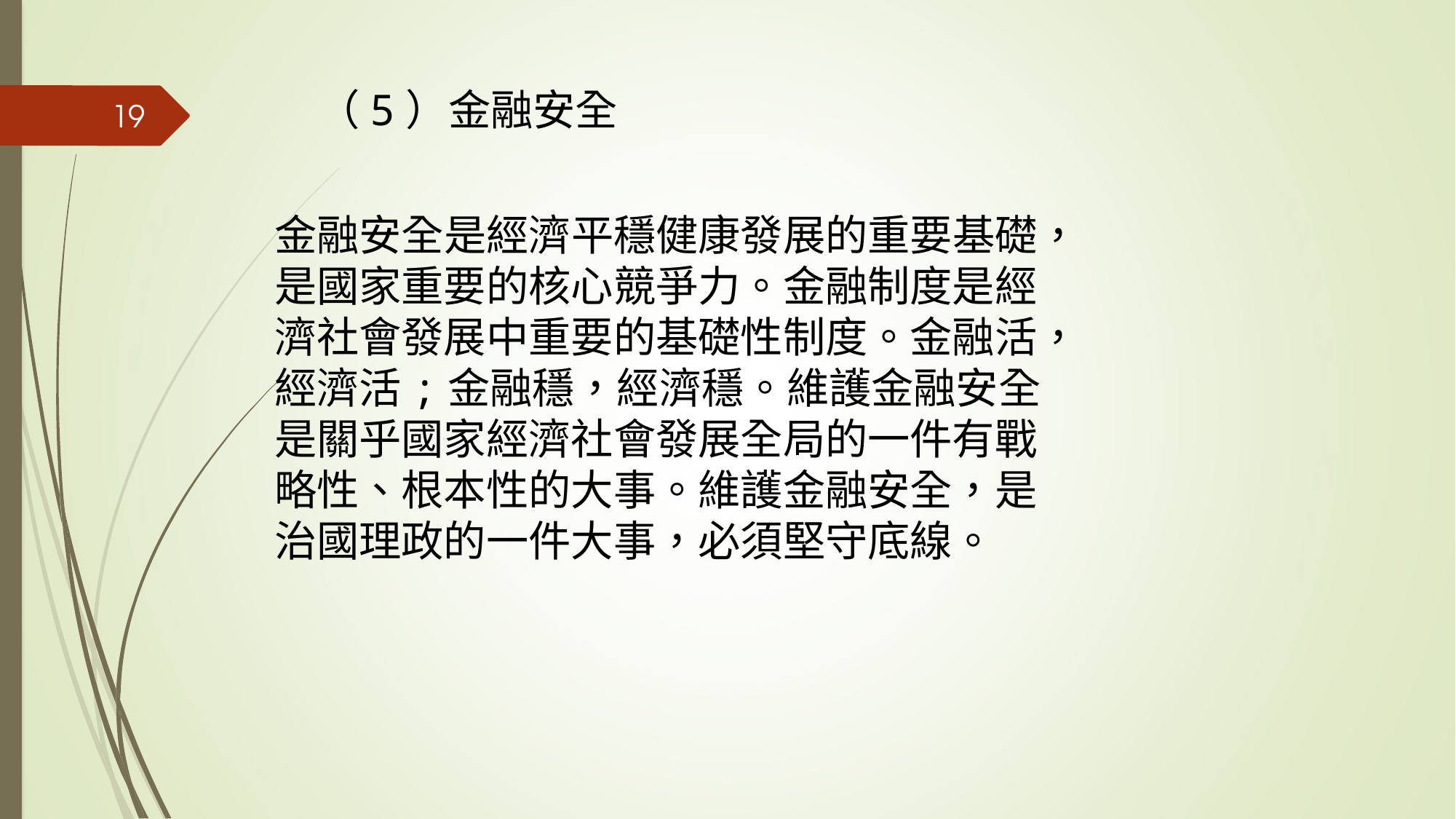

# （5）金融安全
19
金融安全是經濟平穩健康發展的重要基礎，是國家重要的核心競爭力。金融制度是經濟社會發展中重要的基礎性制度。金融活，經濟活;金融穩，經濟穩。維護金融安全是關乎國家經濟社會發展全局的一件有戰略性、根本性的大事。維護金融安全，是治國理政的一件大事，必須堅守底線。